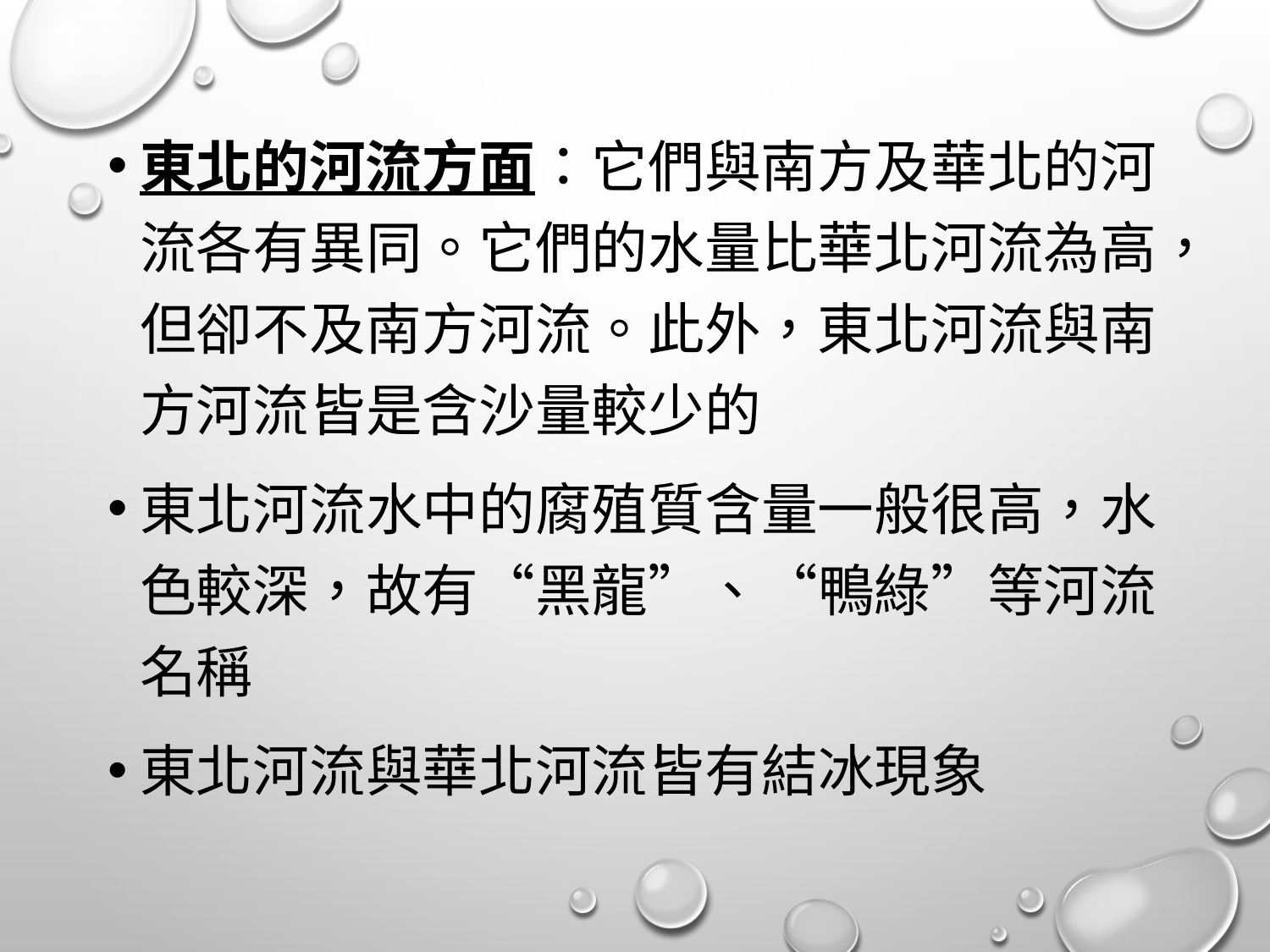

東北的河流方面：它們與南方及華北的河流各有異同。它們的水量比華北河流為高，但卻不及南方河流。此外，東北河流與南方河流皆是含沙量較少的
東北河流水中的腐殖質含量一般很高，水色較深，故有“黑龍”、“鴨綠”等河流名稱
東北河流與華北河流皆有結冰現象